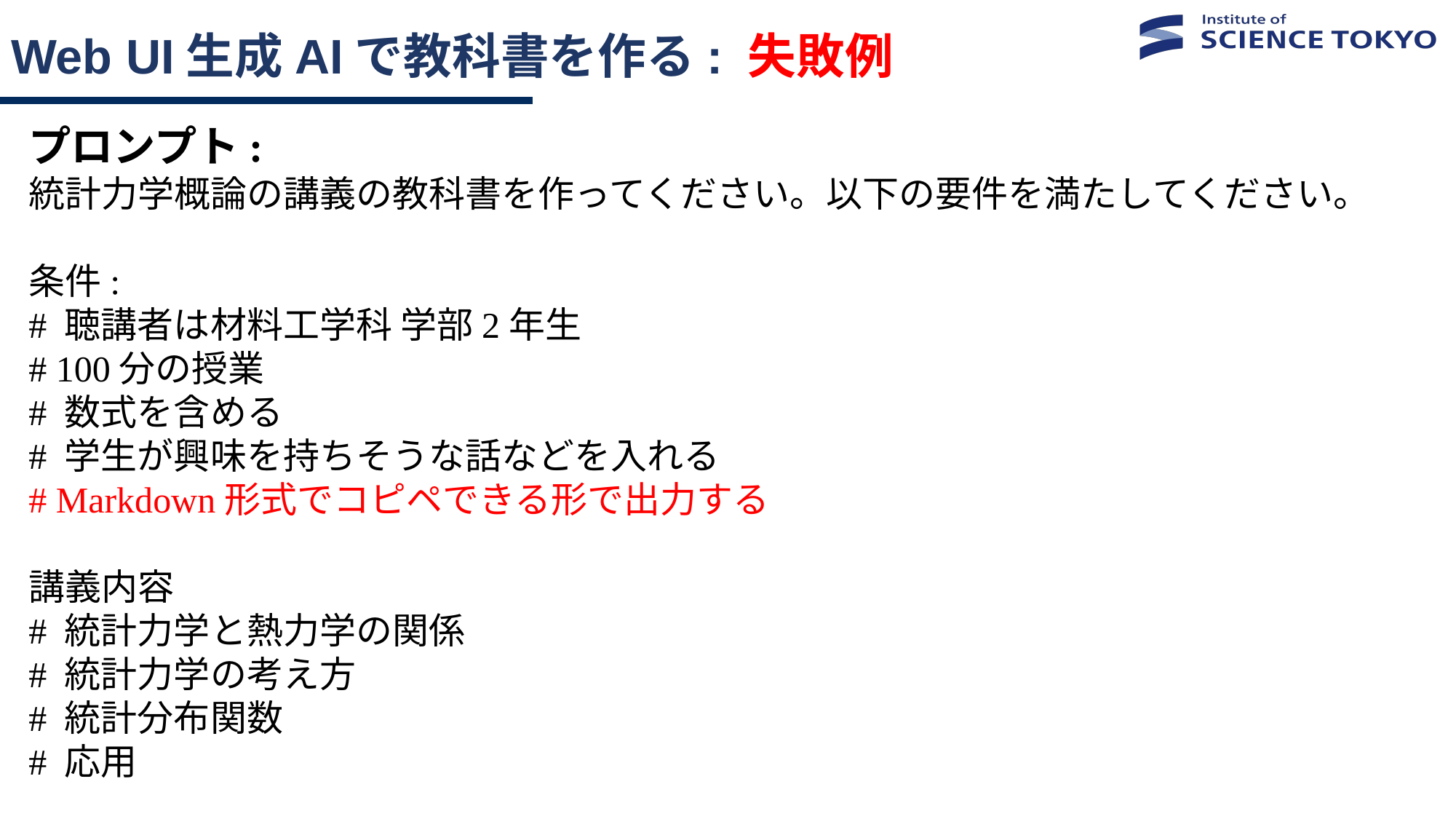

# Web UI生成AIで教科書を作る: 失敗例
プロンプト:
統計力学概論の講義の教科書を作ってください。以下の要件を満たしてください。

条件:
# 聴講者は材料工学科 学部2年生
# 100分の授業
# 数式を含める # 学生が興味を持ちそうな話などを入れる # Markdown形式でコピペできる形で出力する

講義内容
# 統計力学と熱力学の関係
# 統計力学の考え方 # 統計分布関数 # 応用